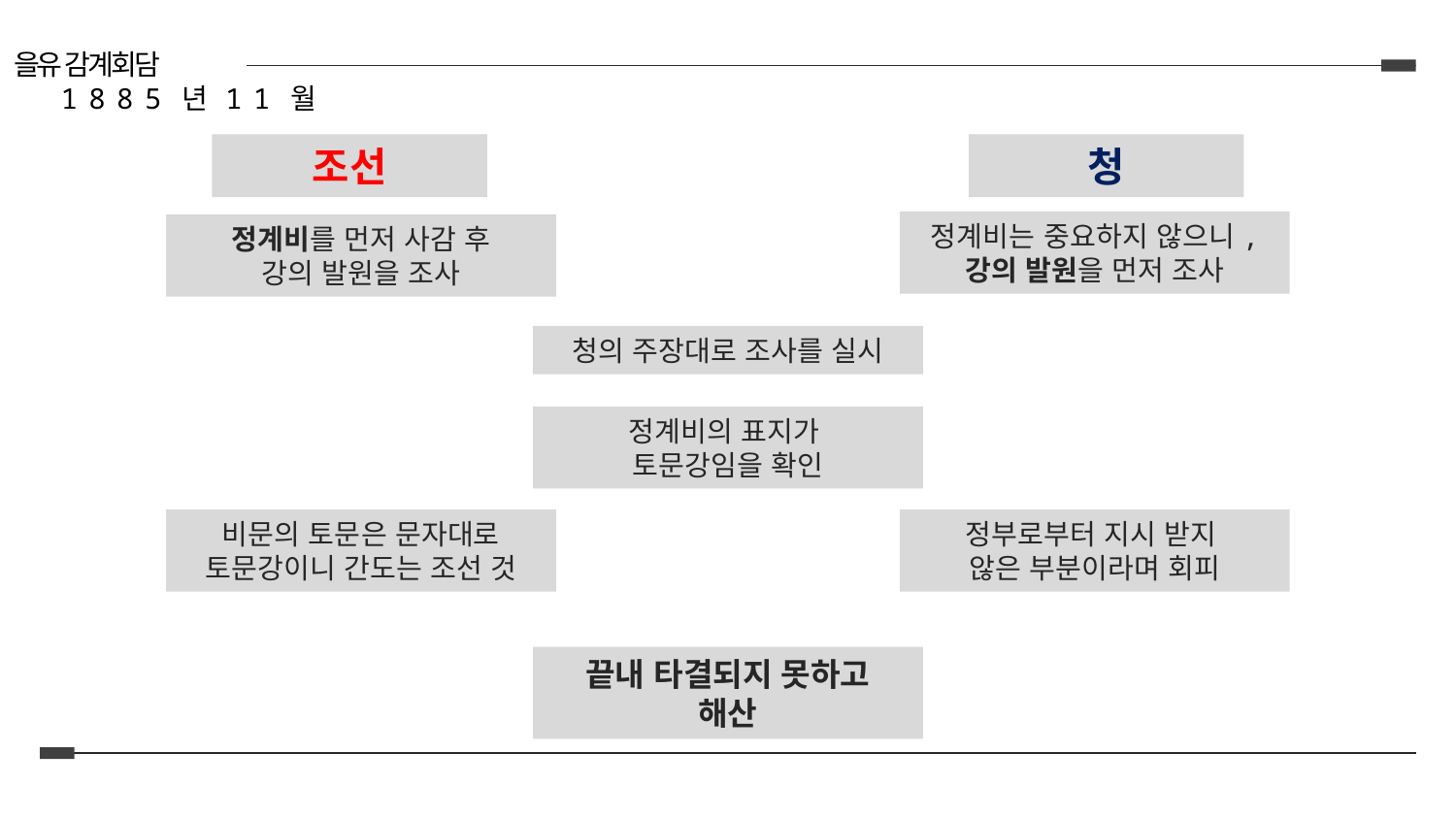

을유 감계회담
      1 8 8 5 년  1 1 월

조선
청
정계비는 중요하지 않으니,
강의 발원을 먼저 조사
정계비를 먼저 사감 후
강의 발원을 조사
청의 주장대로 조사를 실시
정계비의 표지가
토문강임을 확인
비문의 토문은 문자대로
토문강이니 간도는 조선 것
정부로부터 지시 받지
않은 부분이라며 회피
끝내 타결되지 못하고
해산